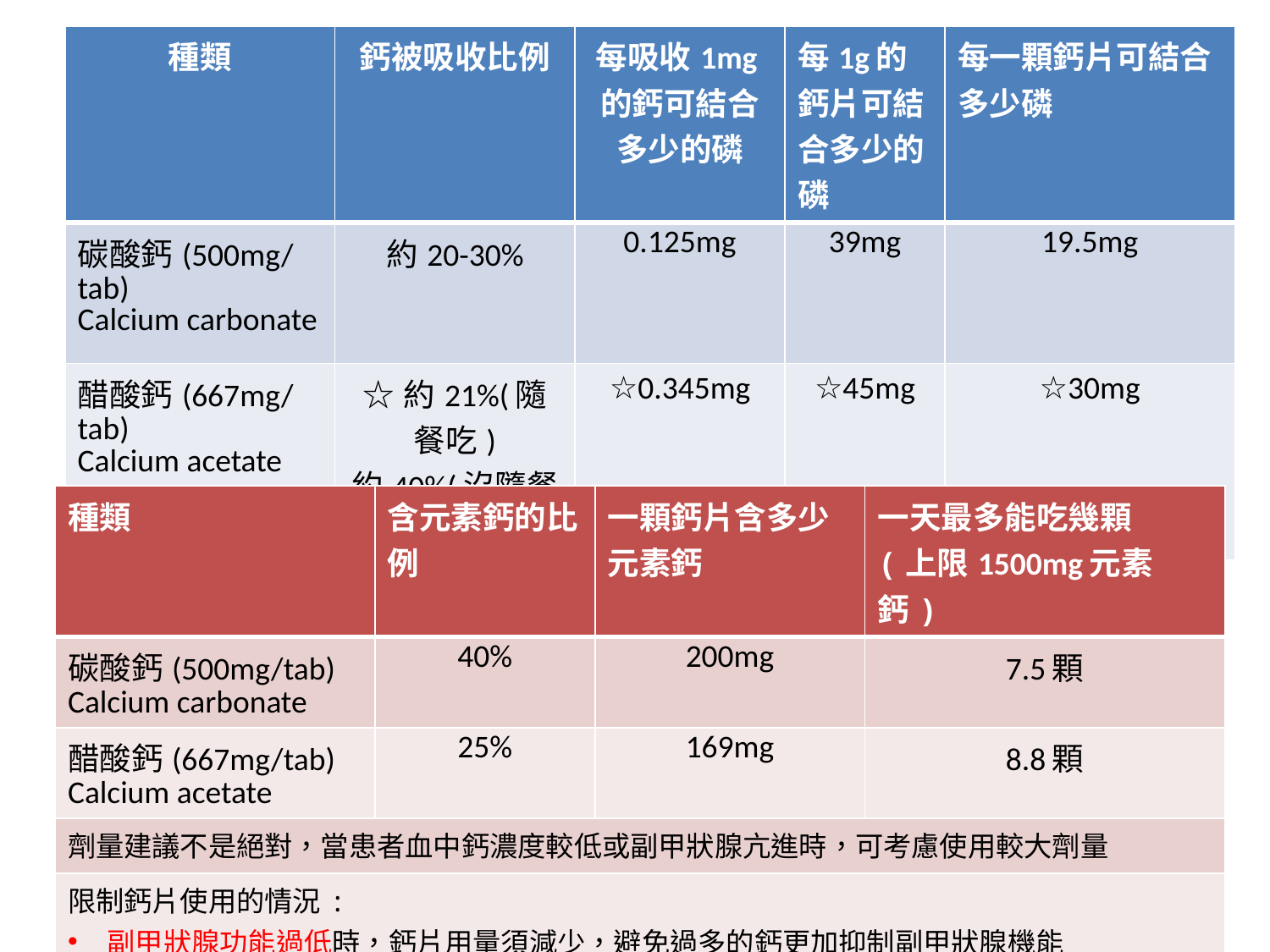

| 種類 | 鈣被吸收比例 | 每吸收1mg的鈣可結合多少的磷 | 每1g的鈣片可結合多少的磷 | 每一顆鈣片可結合多少磷 |
| --- | --- | --- | --- | --- |
| 碳酸鈣(500mg/tab) Calcium carbonate | 約20-30% | 0.125mg | 39mg | 19.5mg |
| 醋酸鈣(667mg/tab) Calcium acetate | ☆約21%(隨餐吃) 約40%(沒隨餐吃) | ☆0.345mg | ☆45mg | ☆30mg |
| 種類 | 含元素鈣的比例 | 一顆鈣片含多少元素鈣 | 一天最多能吃幾顆 (上限1500mg元素鈣) |
| --- | --- | --- | --- |
| 碳酸鈣(500mg/tab) Calcium carbonate | 40% | 200mg | 7.5顆 |
| 醋酸鈣(667mg/tab) Calcium acetate | 25% | 169mg | 8.8顆 |
| 劑量建議不是絕對，當患者血中鈣濃度較低或副甲狀腺亢進時，可考慮使用較大劑量 |  |  |  |
| 限制鈣片使用的情況: 副甲狀腺功能過低時，鈣片用量須減少，避免過多的鈣更加抑制副甲狀腺機能 患者的血管有明顯鈣化現象 |  |  |  |